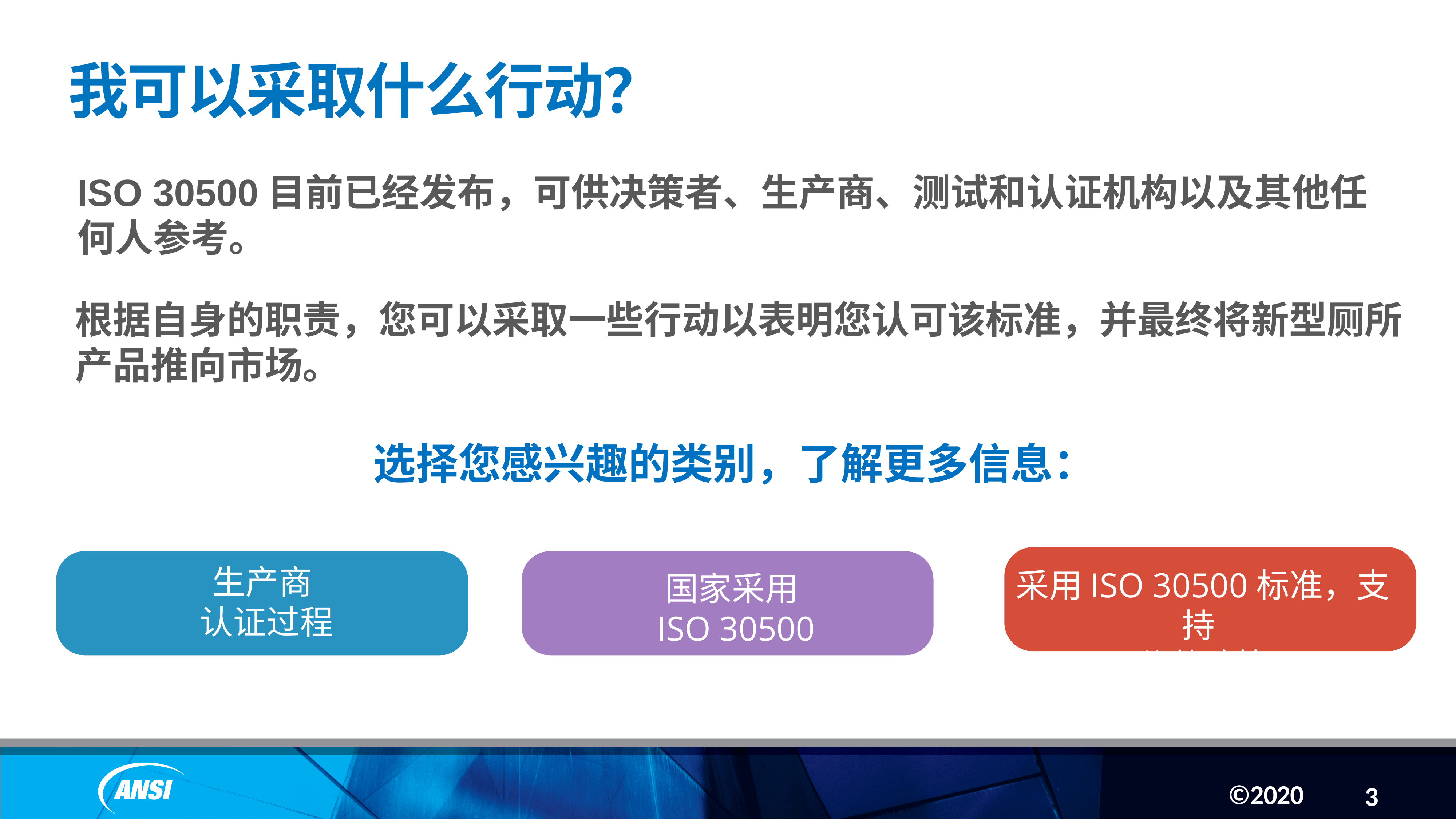

我可以采取什么行动？
ISO 30500目前已经发布，可供决策者、生产商、测试和认证机构以及其他任何人参考。
ISO 30500目前已经发布，可供决策者、生产商、测试和认证机构以及其他任何人参考。
根据自身的职责，您可以采取一些行动以表明您认可该标准，并最终将新型厕所产品推向市场。
根据自身的职责，您可以采取一些行动以表明您认可该标准，并最终将新型厕所产品推向市场。
选择您感兴趣的类别，了解更多信息：

采用ISO 30500标准，支持
公共政策

生产商
认证过程

国家采用
ISO 30500
3